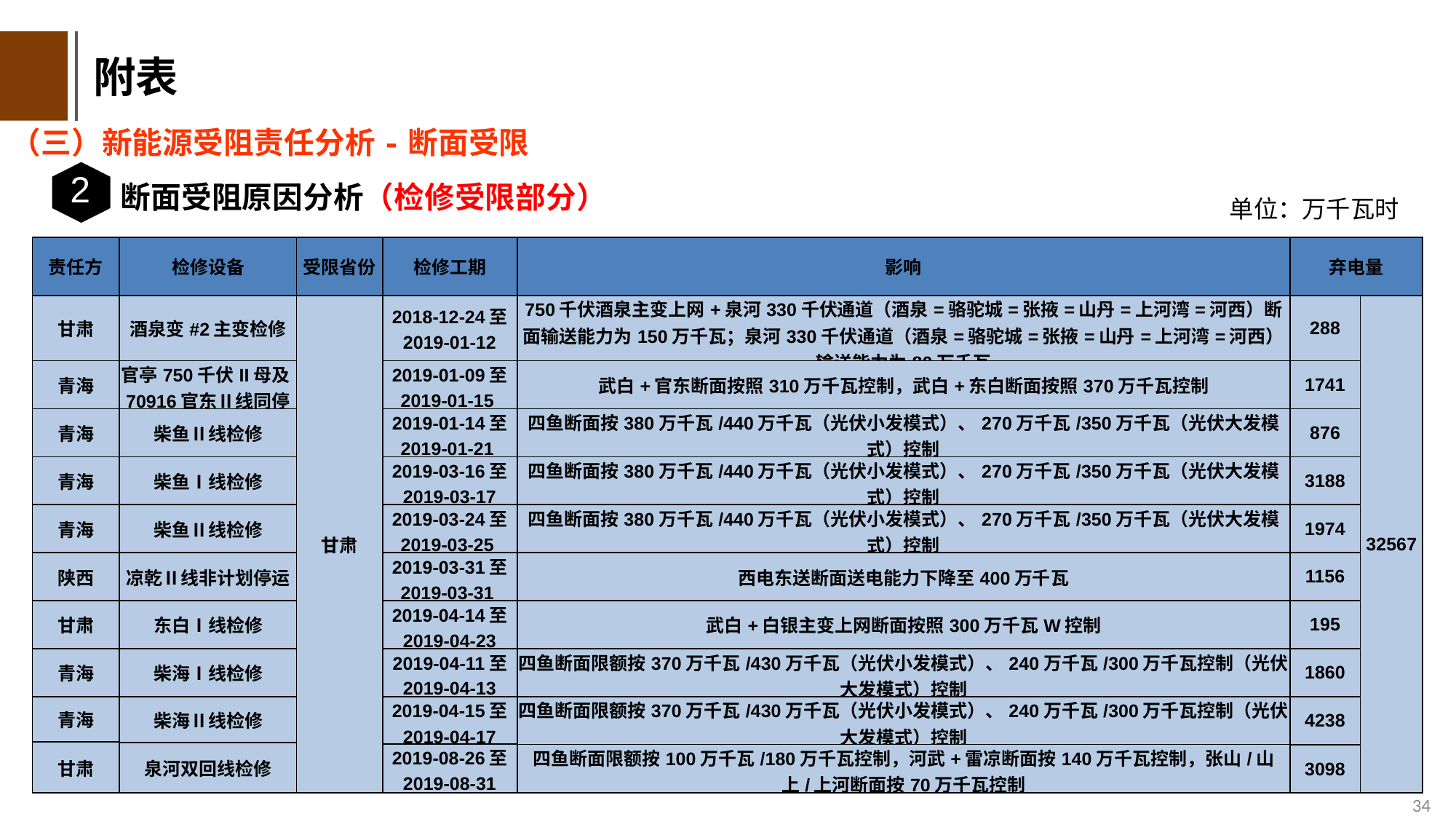

附表
（三）新能源受阻责任分析-断面受限
2

断面受阻原因分析（检修受限部分）
单位：万千瓦时
| 责任方 | 检修设备 | 受限省份 | 检修工期 | 影响 | 弃电量 |  |
| --- | --- | --- | --- | --- | --- | --- |
| 甘肃 | 酒泉变#2主变检修 | 甘肃 | 2018-12-24至 2019-01-12 | 750千伏酒泉主变上网+泉河330千伏通道（酒泉=骆驼城=张掖=山丹=上河湾=河西）断面输送能力为150万千瓦；泉河330千伏通道（酒泉=骆驼城=张掖=山丹=上河湾=河西）输送能力为80万千瓦 | 288 | 32567 |
| 青海 | 官亭750千伏II母及70916官东Ⅱ线同停 |  | 2019-01-09至 2019-01-15 | 武白+官东断面按照310万千瓦控制，武白+东白断面按照370万千瓦控制 | 1741 |  |
| 青海 | 柴鱼Ⅱ线检修 |  | 2019-01-14至 2019-01-21 | 四鱼断面按380万千瓦/440万千瓦（光伏小发模式）、270万千瓦/350万千瓦（光伏大发模式）控制 | 876 |  |
| 青海 | 柴鱼Ⅰ线检修 |  | 2019-03-16至 2019-03-17 | 四鱼断面按380万千瓦/440万千瓦（光伏小发模式）、270万千瓦/350万千瓦（光伏大发模式）控制 | 3188 |  |
| 青海 | 柴鱼Ⅱ线检修 |  | 2019-03-24至 2019-03-25 | 四鱼断面按380万千瓦/440万千瓦（光伏小发模式）、270万千瓦/350万千瓦（光伏大发模式）控制 | 1974 |  |
| 陕西 | 凉乾Ⅱ线非计划停运 |  | 2019-03-31至 2019-03-31 | 西电东送断面送电能力下降至400万千瓦 | 1156 |  |
| 甘肃 | 东白Ⅰ线检修 |  | 2019-04-14至 2019-04-23 | 武白+白银主变上网断面按照300万千瓦W控制 | 195 |  |
| 青海 | 柴海Ⅰ线检修 |  | 2019-04-11至 2019-04-13 | 四鱼断面限额按370万千瓦/430万千瓦（光伏小发模式）、240万千瓦/300万千瓦控制（光伏大发模式）控制 | 1860 |  |
| 青海 | 柴海Ⅱ线检修 |  | 2019-04-15至 2019-04-17 | 四鱼断面限额按370万千瓦/430万千瓦（光伏小发模式）、240万千瓦/300万千瓦控制（光伏大发模式）控制 | 4238 |  |
| 甘肃 |  |  |  |  |  |  |
|  | 泉河双回线检修 |  |  |  |  |  |
|  |  |  | 2019-08-26至 2019-08-31 |  |  |  |
|  |  |  |  | 四鱼断面限额按100万千瓦/180万千瓦控制，河武+雷凉断面按140万千瓦控制，张山/山上/上河断面按70万千瓦控制 |  |  |
|  |  |  |  |  | 3098 |  |
单位：万千瓦时
34